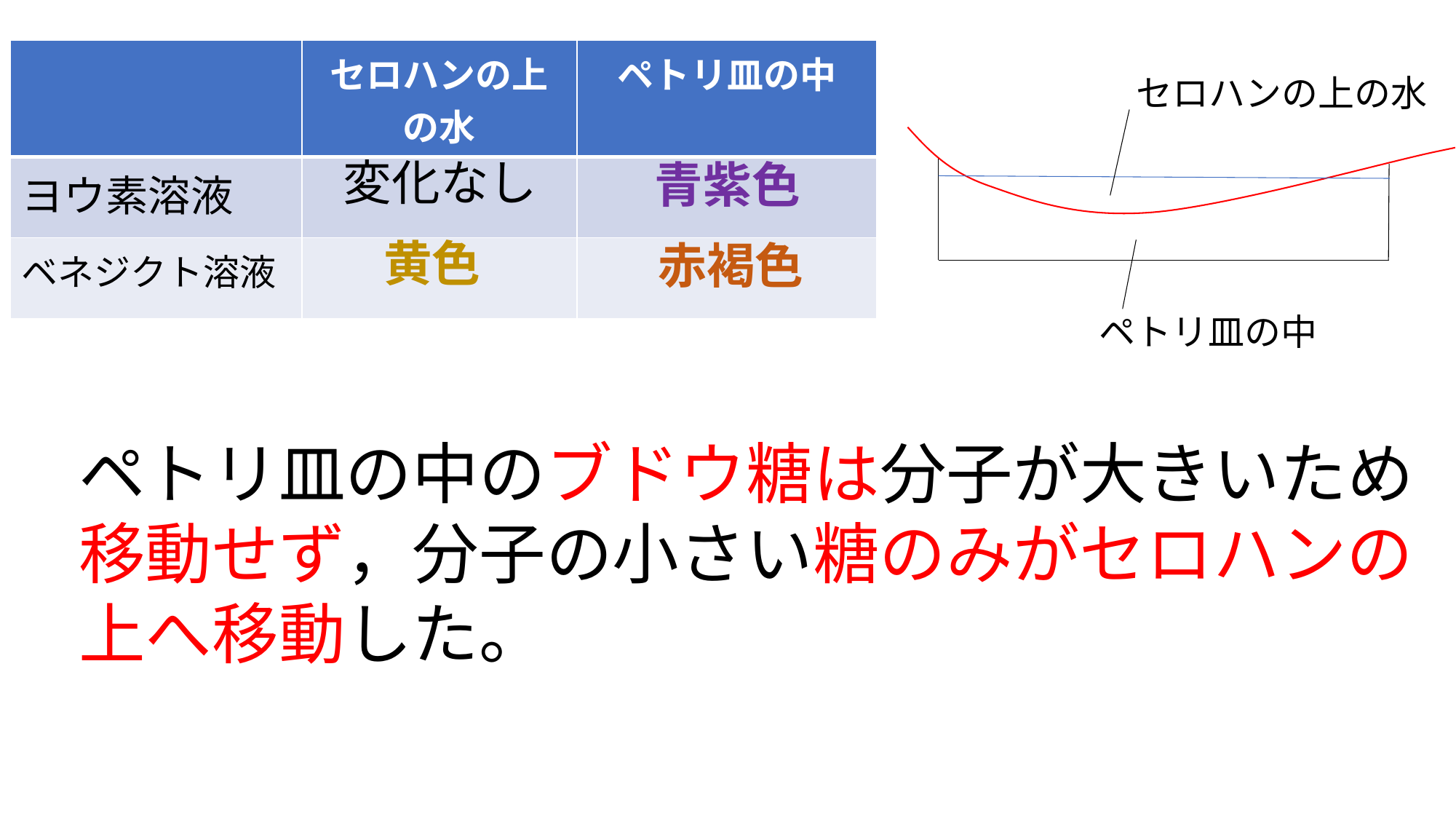

|  | セロハンの上の水 | ペトリ皿の中 |
| --- | --- | --- |
| ヨウ素溶液 |  |  |
| ベネジクト溶液 |  |  |
セロハンの上の水

変化なし
青紫色
赤褐色
黄色
ペトリ皿の中
ペトリ皿の中のブドウ糖は分子が大きいため移動せず，分子の小さい糖のみがセロハンの上へ移動した。